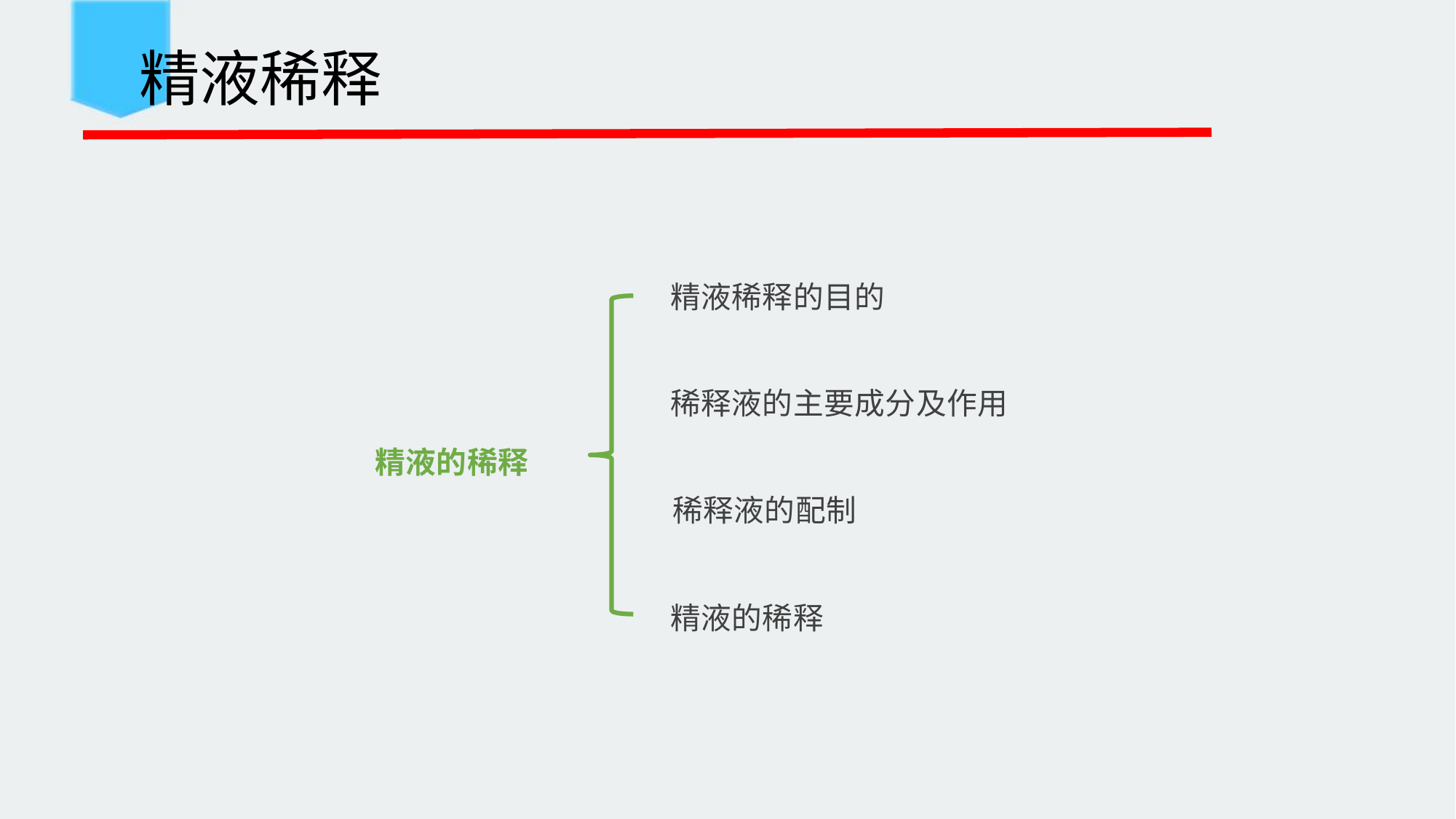

精液稀释
# 精液稀释的目的

稀释液的主要成分及作用
精液的稀释
稀释液的配制

精液的稀释